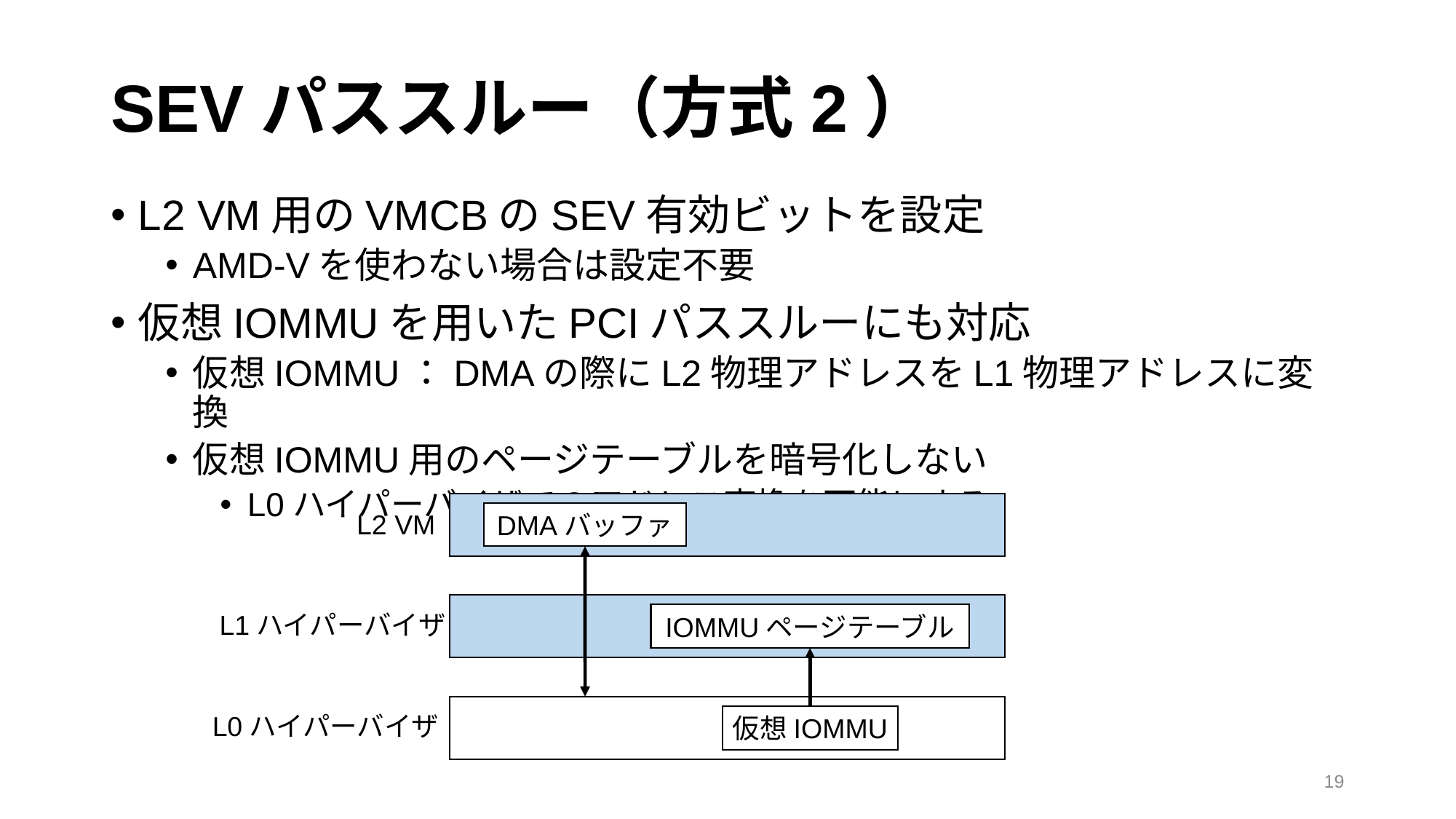

# SEVパススルー（方式2）
L2 VM用のVMCBのSEV有効ビットを設定
AMD-Vを使わない場合は設定不要
仮想IOMMUを用いたPCIパススルーにも対応
仮想IOMMU：DMAの際にL2物理アドレスをL1物理アドレスに変換
仮想IOMMU用のページテーブルを暗号化しない
L0ハイパーバイザでのアドレス変換を可能にする

DMAバッファ

IOMMUページテーブル

仮想IOMMU
L2 VM
L1ハイパーバイザ
L0ハイパーバイザ
19